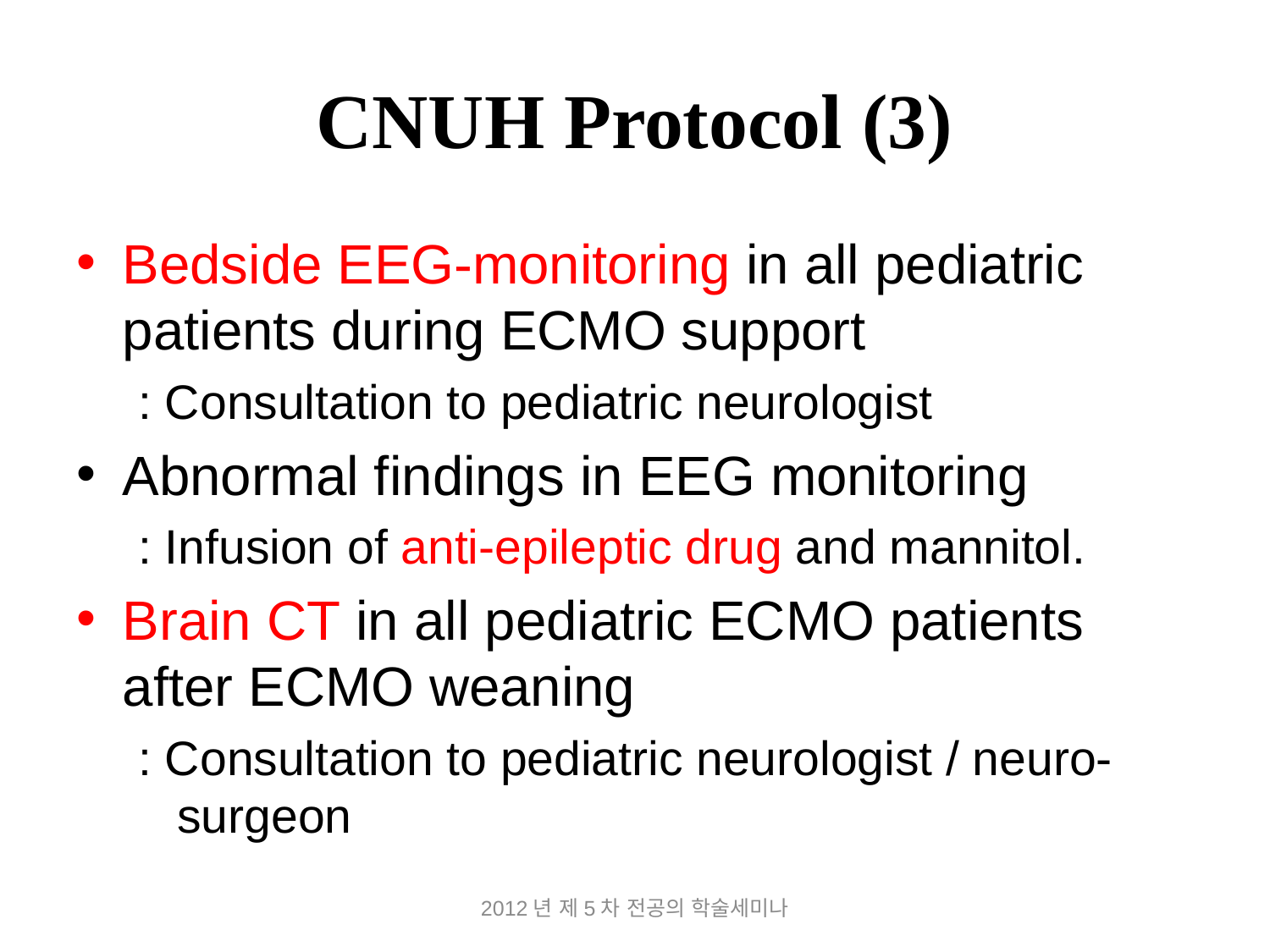

# CNUH Protocol (3)
Bedside EEG-monitoring in all pediatric patients during ECMO support
: Consultation to pediatric neurologist
Abnormal findings in EEG monitoring
: Infusion of anti-epileptic drug and mannitol.
Brain CT in all pediatric ECMO patients after ECMO weaning
: Consultation to pediatric neurologist / neuro-surgeon

2012년 제5차 전공의 학술세미나